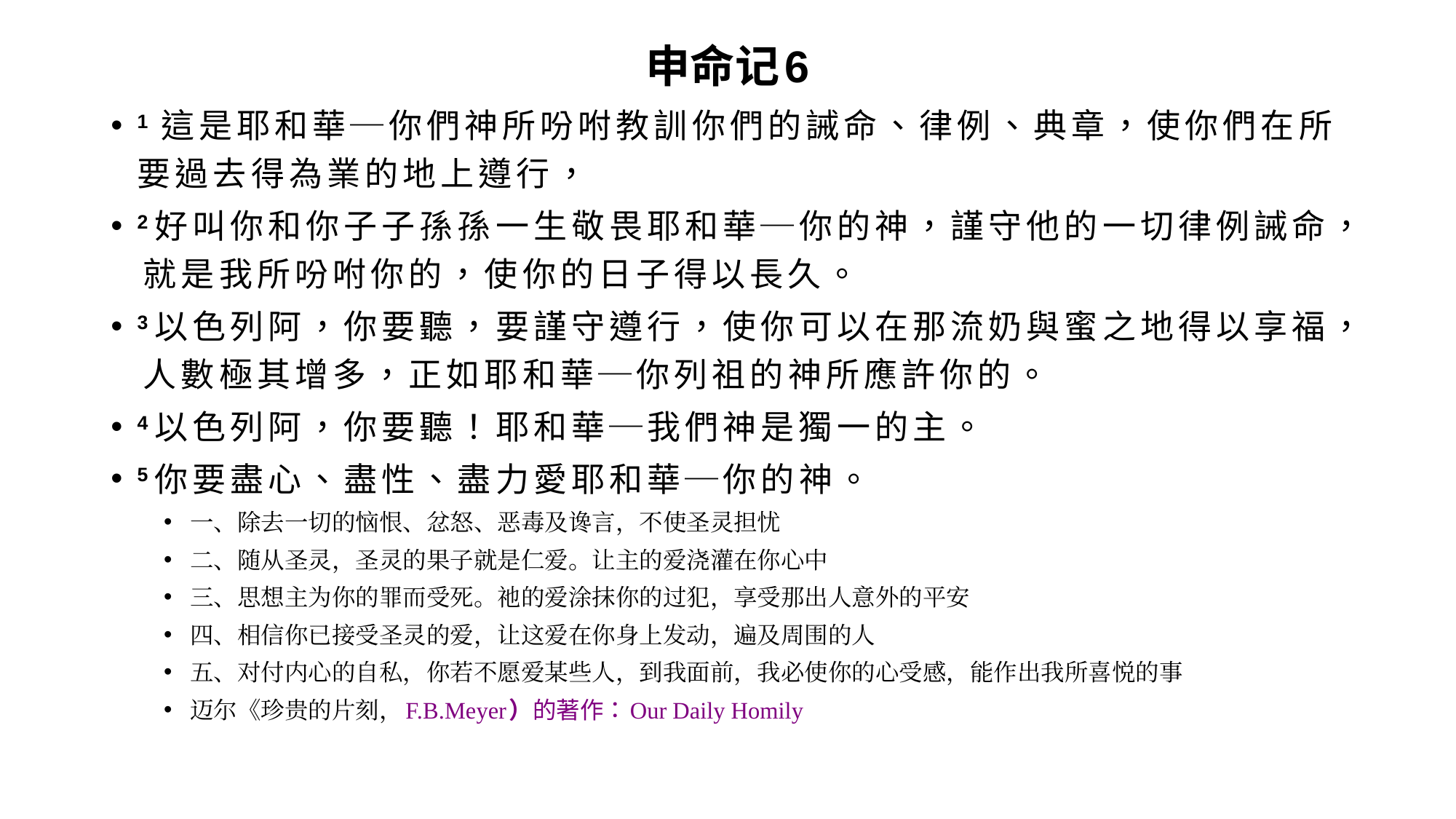

申命记6
1 這 是 耶 和 華 ─ 你 們 神 所 吩 咐 教 訓 你 們 的 誡 命 、 律 例 、 典 章 ， 使 你 們 在 所 要 過 去 得 為 業 的 地 上 遵 行 ，
2 好 叫 你 和 你 子 子 孫 孫 一 生 敬 畏 耶 和 華 ─ 你 的 神 ， 謹 守 他 的 一 切 律 例 誡 命 ， 就 是 我 所 吩 咐 你 的 ， 使 你 的 日 子 得 以 長 久 。
3 以 色 列 阿 ， 你 要 聽 ， 要 謹 守 遵 行 ， 使 你 可 以 在 那 流 奶 與 蜜 之 地 得 以 享 福 ， 人 數 極 其 增 多 ， 正 如 耶 和 華 ─ 你 列 祖 的 神 所 應 許 你 的 。
4 以 色 列 阿 ， 你 要 聽 ！ 耶 和 華 ─ 我 們 神 是 獨 一 的 主 。
5 你 要 盡 心 、 盡 性 、 盡 力 愛 耶 和 華 ─ 你 的 神 。
一、除去一切的恼恨、忿怒、恶毒及谗言，不使圣灵担忧
二、随从圣灵，圣灵的果子就是仁爱。让主的爱浇灌在你心中
三、思想主为你的罪而受死。祂的爱涂抹你的过犯，享受那出人意外的平安
四、相信你已接受圣灵的爱，让这爱在你身上发动，遍及周围的人
五、对付内心的自私，你若不愿爱某些人，到我面前，我必使你的心受感，能作出我所喜悦的事
迈尔《珍贵的片刻，F.B.Meyer）的著作：Our Daily Homily